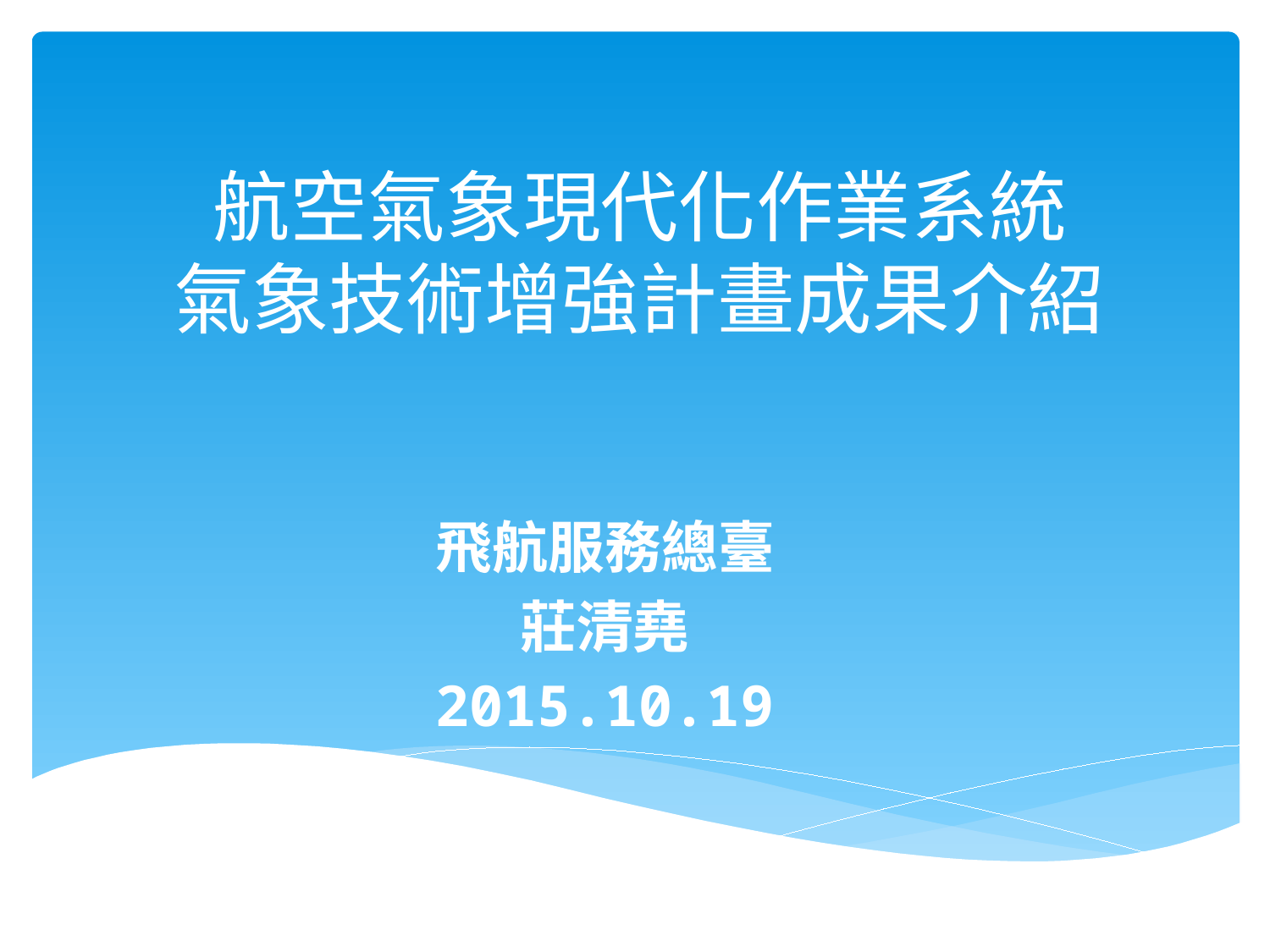

# 航空氣象現代化作業系統 氣象技術增強計畫成果介紹
飛航服務總臺
莊清堯
2015.10.19